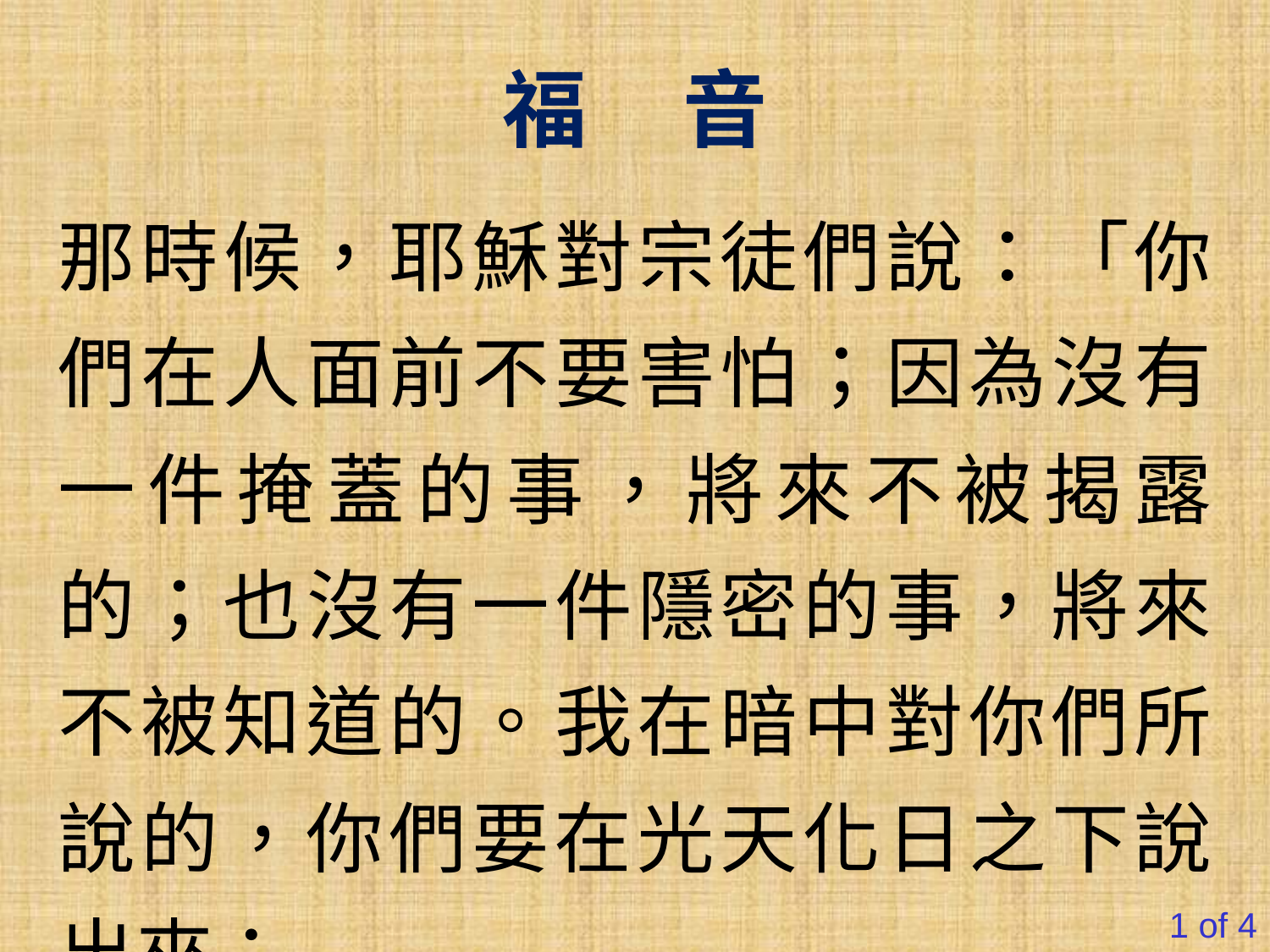

福     音

那時候，耶穌對宗徒們說：「你們在人面前不要害怕；因為沒有一件掩蓋的事，將來不被揭露的；也沒有一件隱密的事，將來不被知道的。我在暗中對你們所說的，你們要在光天化日之下說出來：
1 of 4